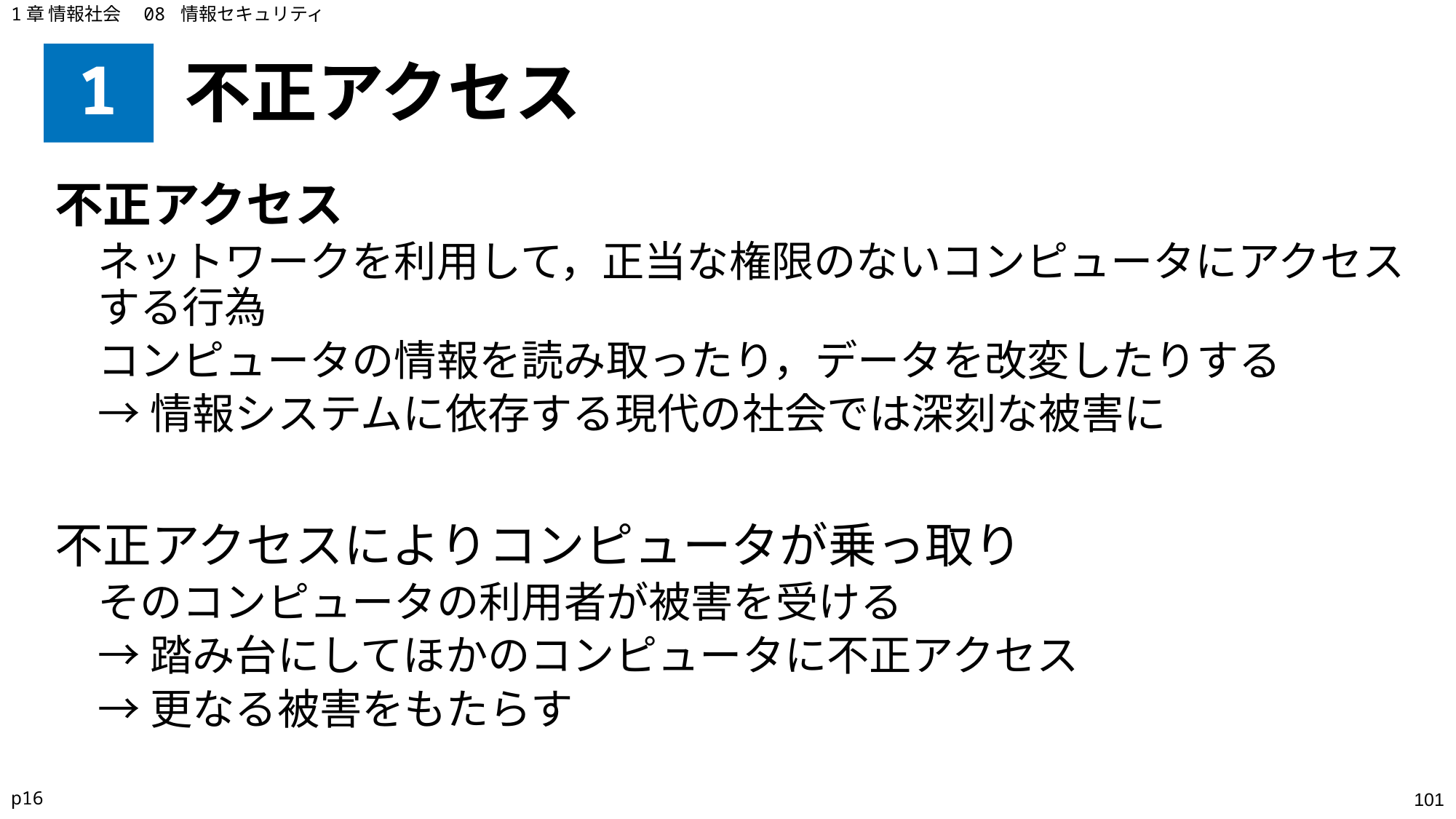

1章 情報社会　08 情報セキュリティ

# 1
不正アクセス
不正アクセス
ネットワークを利用して，正当な権限のないコンピュータにアクセスする行為
コンピュータの情報を読み取ったり，データを改変したりする
→情報システムに依存する現代の社会では深刻な被害に

不正アクセスによりコンピュータが乗っ取り
そのコンピュータの利用者が被害を受ける
→踏み台にしてほかのコンピュータに不正アクセス
→更なる被害をもたらす
p16
101